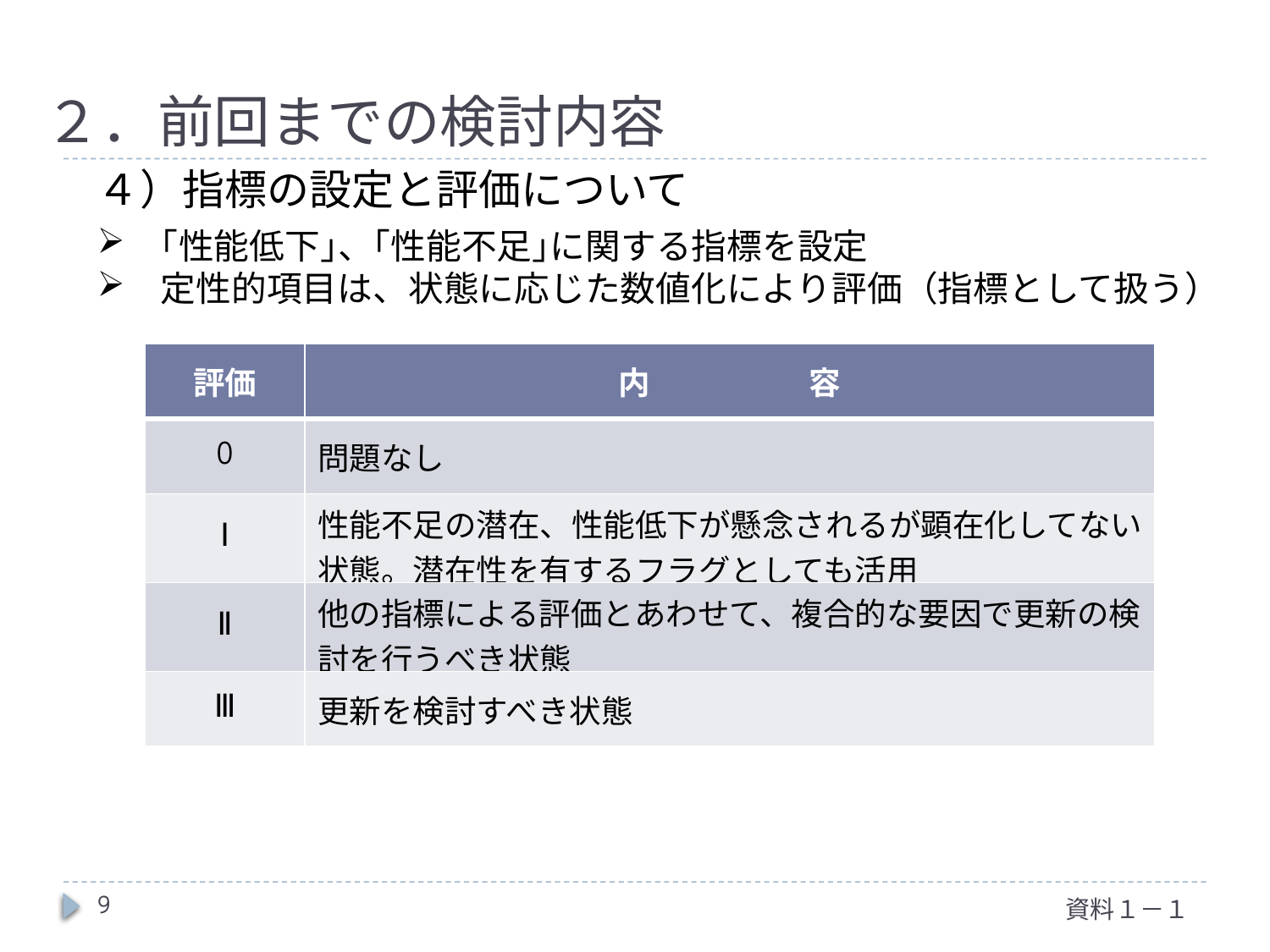

# ２．前回までの検討内容
４）指標の設定と評価について
｢性能低下｣、｢性能不足｣に関する指標を設定
定性的項目は、状態に応じた数値化により評価（指標として扱う）
| 評価 | 内　　　　　容 |
| --- | --- |
| 0 | 問題なし |
| Ⅰ | 性能不足の潜在、性能低下が懸念されるが顕在化してない状態。潜在性を有するフラグとしても活用 |
| Ⅱ | 他の指標による評価とあわせて、複合的な要因で更新の検討を行うべき状態 |
| Ⅲ | 更新を検討すべき状態 |
9
資料１－１